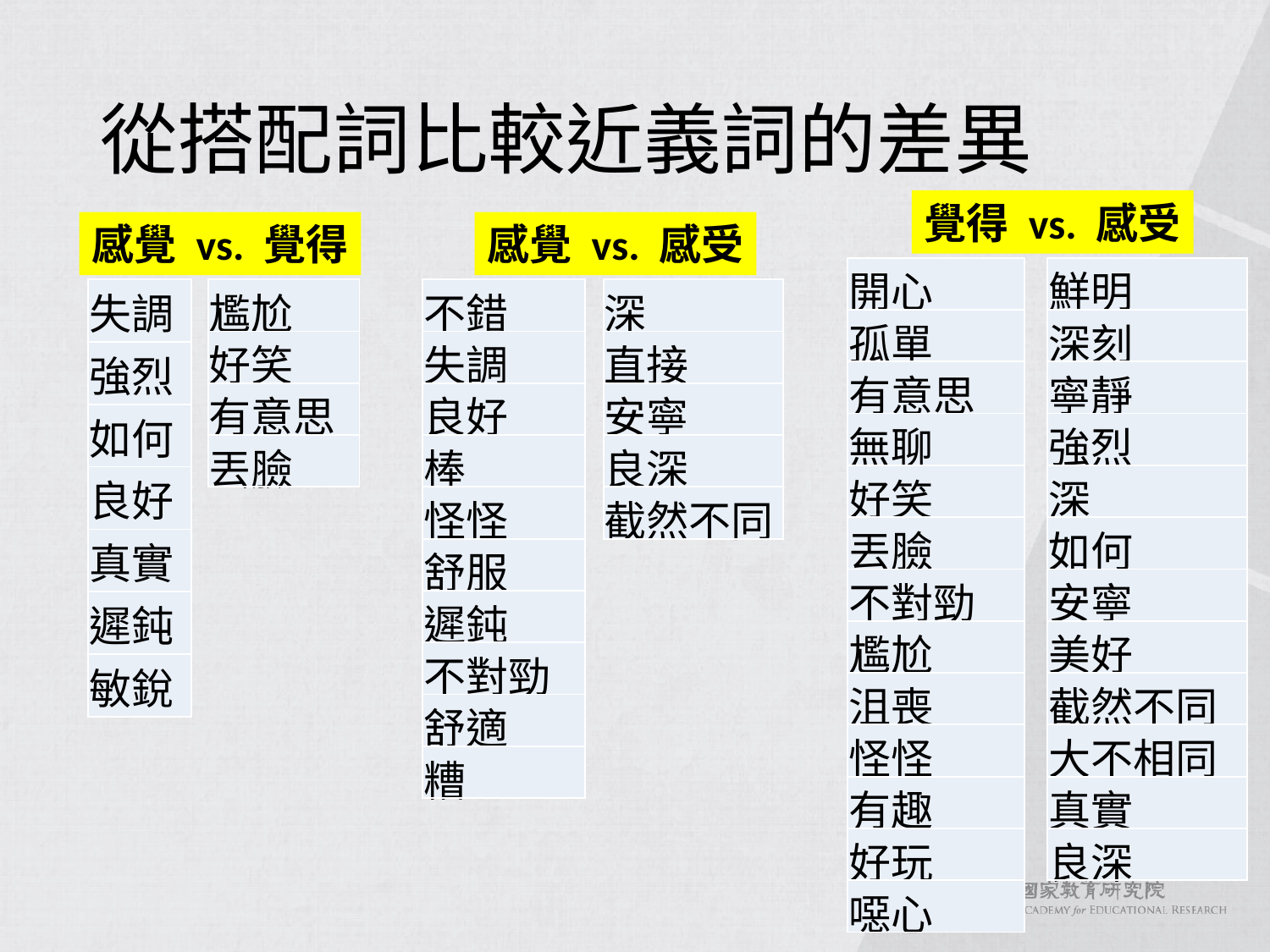

# 從搭配詞比較近義詞的差異
覺得 vs. 感受
感覺 vs. 覺得
感覺 vs. 感受
| 開心 |
| --- |
| 孤單 |
| 有意思 |
| 無聊 |
| 好笑 |
| 丟臉 |
| 不對勁 |
| 尷尬 |
| 沮喪 |
| 怪怪 |
| 有趣 |
| 好玩 |
| 噁心 |
| 鮮明 |
| --- |
| 深刻 |
| 寧靜 |
| 強烈 |
| 深 |
| 如何 |
| 安寧 |
| 美好 |
| 截然不同 |
| 大不相同 |
| 真實 |
| 良深 |
| 失調 |
| --- |
| 強烈 |
| 如何 |
| 良好 |
| 真實 |
| 遲鈍 |
| 敏銳 |
| 尷尬 |
| --- |
| 好笑 |
| 有意思 |
| 丟臉 |
| 不錯 |
| --- |
| 失調 |
| 良好 |
| 棒 |
| 怪怪 |
| 舒服 |
| 遲鈍 |
| 不對勁 |
| 舒適 |
| 糟 |
| 深 |
| --- |
| 直接 |
| 安寧 |
| 良深 |
| 截然不同 |